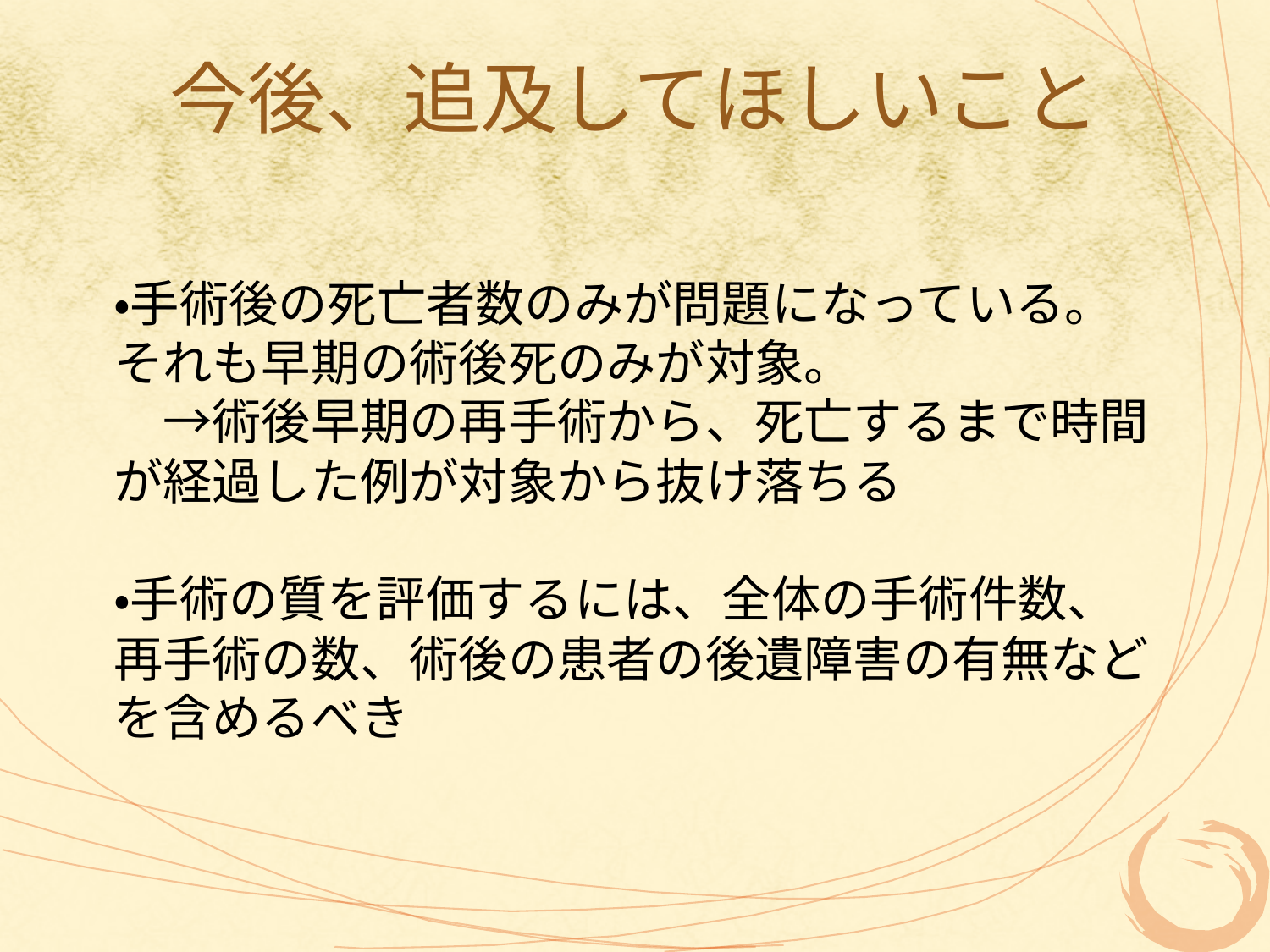

# 今後、追及してほしいこと
・手術後の死亡者数のみが問題になっている。それも早期の術後死のみが対象。
　→術後早期の再手術から、死亡するまで時間が経過した例が対象から抜け落ちる

・手術の質を評価するには、全体の手術件数、再手術の数、術後の患者の後遺障害の有無などを含めるべき